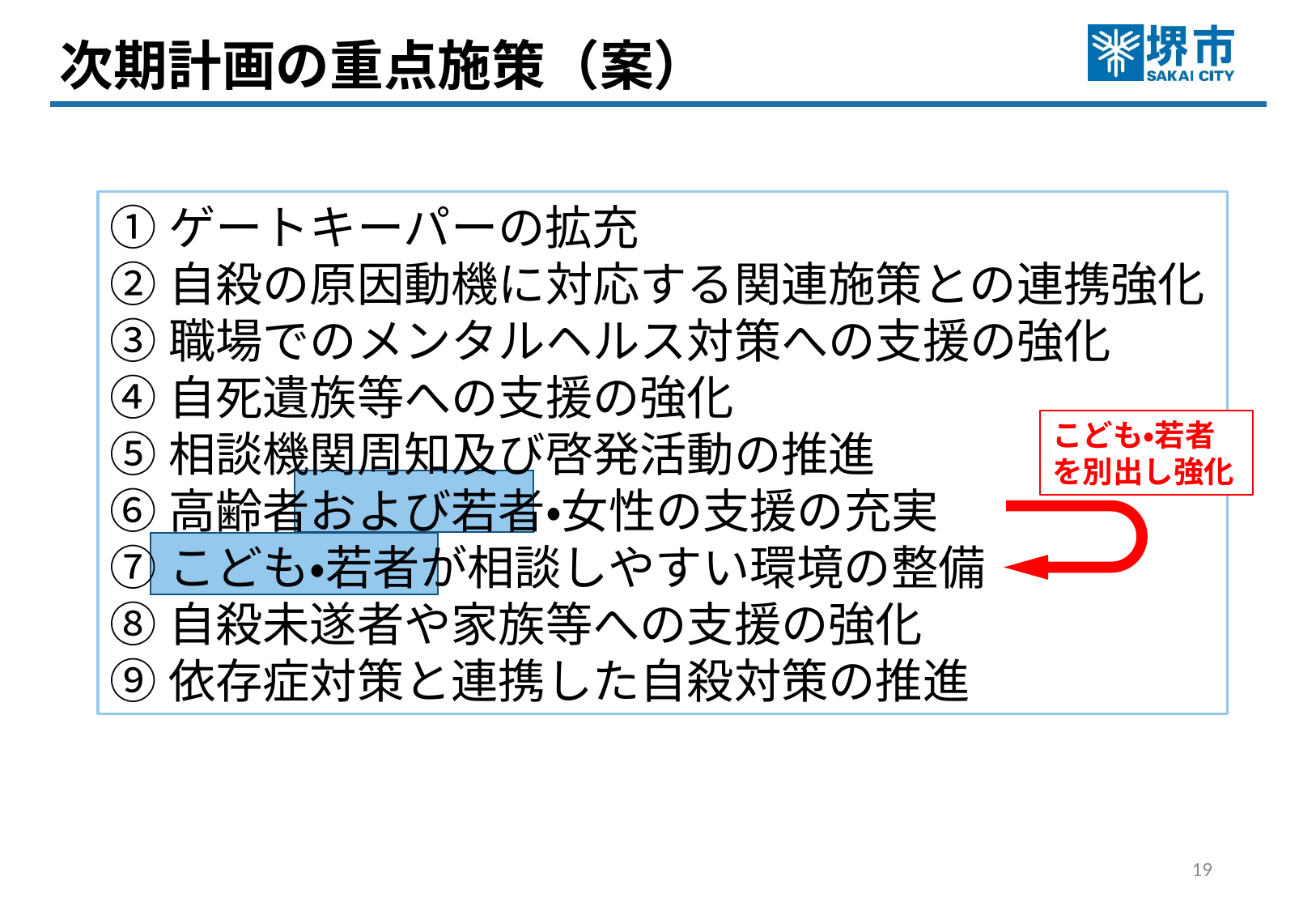

次期計画の重点施策（案）
①ゲートキーパーの拡充
②自殺の原因動機に対応する関連施策との連携強化
③職場でのメンタルヘルス対策への支援の強化
④自死遺族等への支援の強化
⑤相談機関周知及び啓発活動の推進
⑥高齢者および若者・女性の支援の充実
⑦こども・若者が相談しやすい環境の整備
⑧自殺未遂者や家族等への支援の強化
⑨依存症対策と連携した自殺対策の推進
こども・若者を別出し強化

19